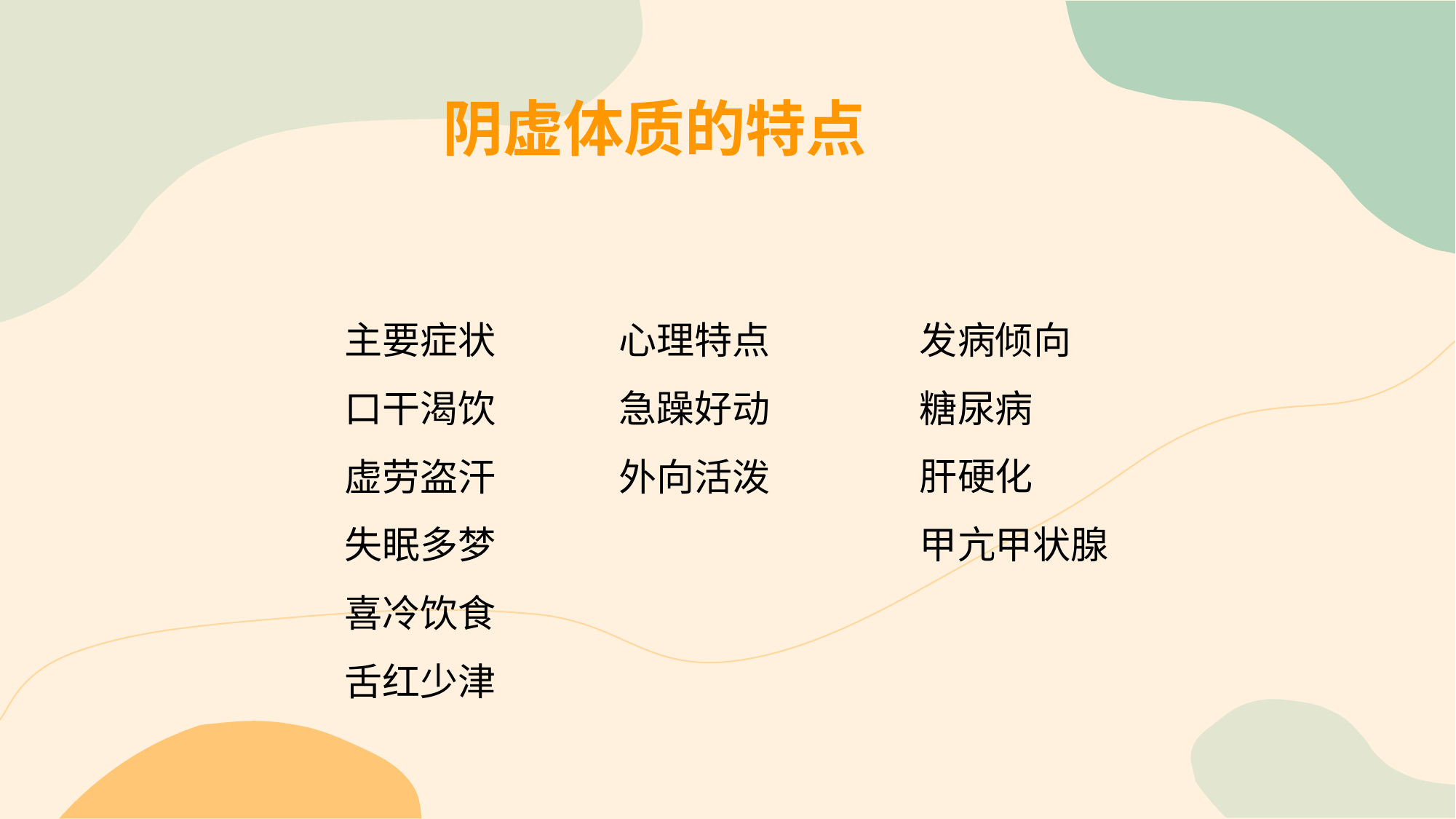

阴虚体质的特点
心理特点
急躁好动
外向活泼
发病倾向
糖尿病
肝硬化
甲亢甲状腺
主要症状
口干渴饮
虚劳盗汗
失眠多梦
喜冷饮食
舌红少津